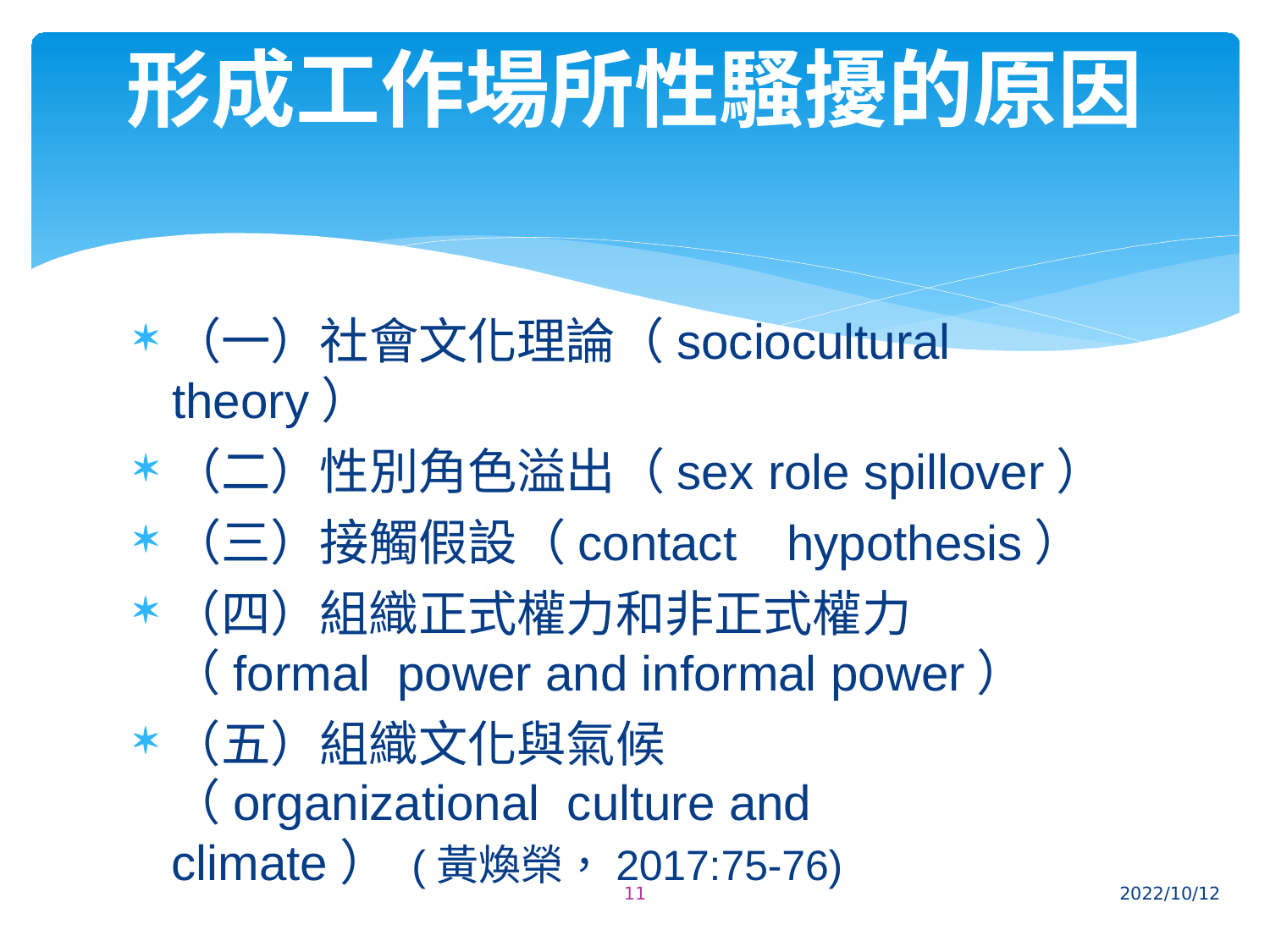

# 形成工作場所性騷擾的原因
（一）社會文化理論（sociocultural theory）
（二）性別角色溢出（sex role spillover）
（三）接觸假設（contact	hypothesis）
（四）組織正式權力和非正式權力（formal  power and informal power）
（五）組織文化與氣候（organizational  culture and climate） (黃煥榮，2017:75-76)
11
2022/10/12